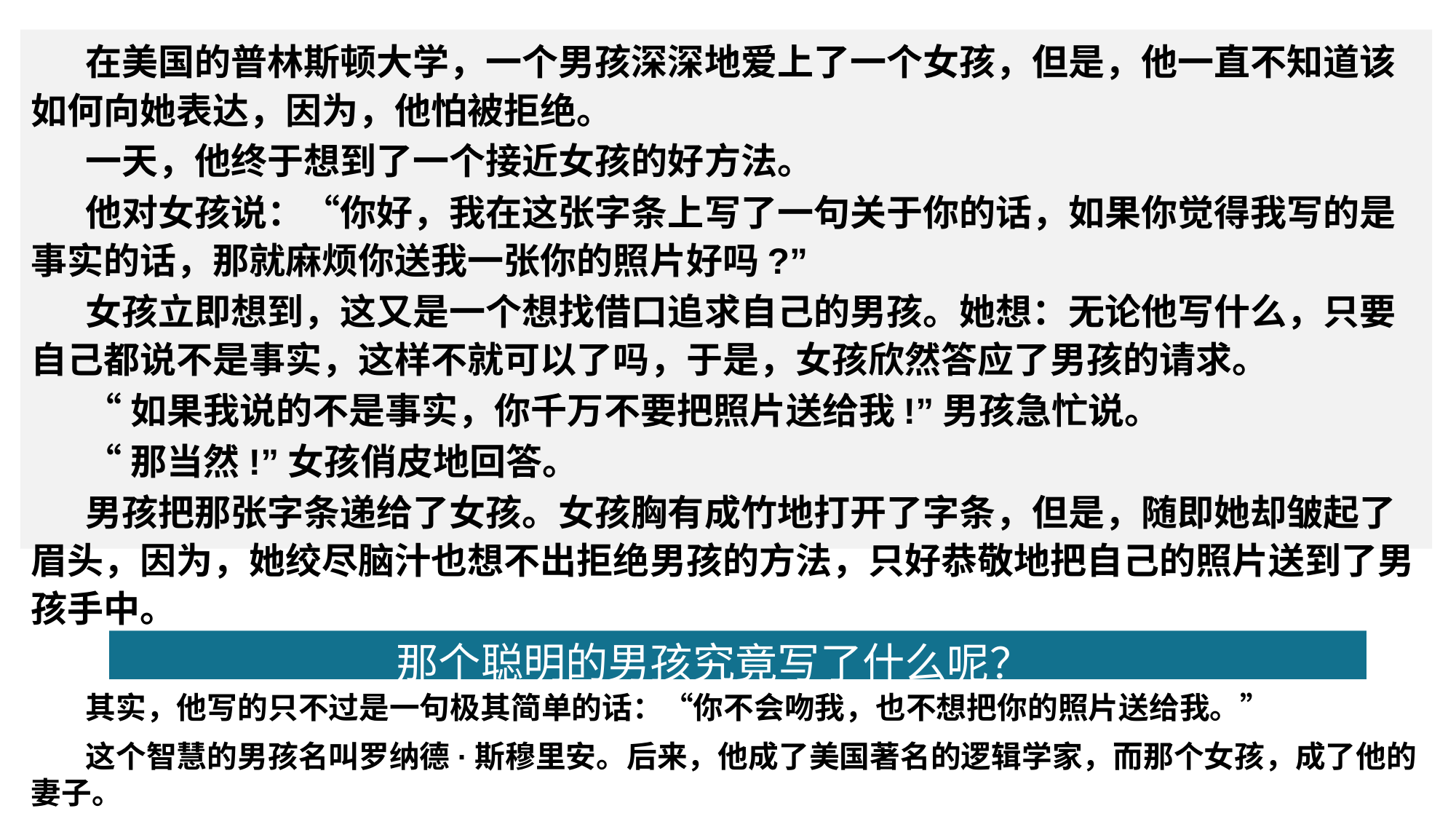

在美国的普林斯顿大学，一个男孩深深地爱上了一个女孩，但是，他一直不知道该如何向她表达，因为，他怕被拒绝。
一天，他终于想到了一个接近女孩的好方法。
他对女孩说：“你好，我在这张字条上写了一句关于你的话，如果你觉得我写的是事实的话，那就麻烦你送我一张你的照片好吗?”
女孩立即想到，这又是一个想找借口追求自己的男孩。她想：无论他写什么，只要自己都说不是事实，这样不就可以了吗，于是，女孩欣然答应了男孩的请求。
“如果我说的不是事实，你千万不要把照片送给我!”男孩急忙说。
“那当然!”女孩俏皮地回答。
男孩把那张字条递给了女孩。女孩胸有成竹地打开了字条，但是，随即她却皱起了眉头，因为，她绞尽脑汁也想不出拒绝男孩的方法，只好恭敬地把自己的照片送到了男孩手中。

那个聪明的男孩究竟写了什么呢？
其实，他写的只不过是一句极其简单的话：“你不会吻我，也不想把你的照片送给我。”
这个智慧的男孩名叫罗纳德·斯穆里安。后来，他成了美国著名的逻辑学家，而那个女孩，成了他的妻子。